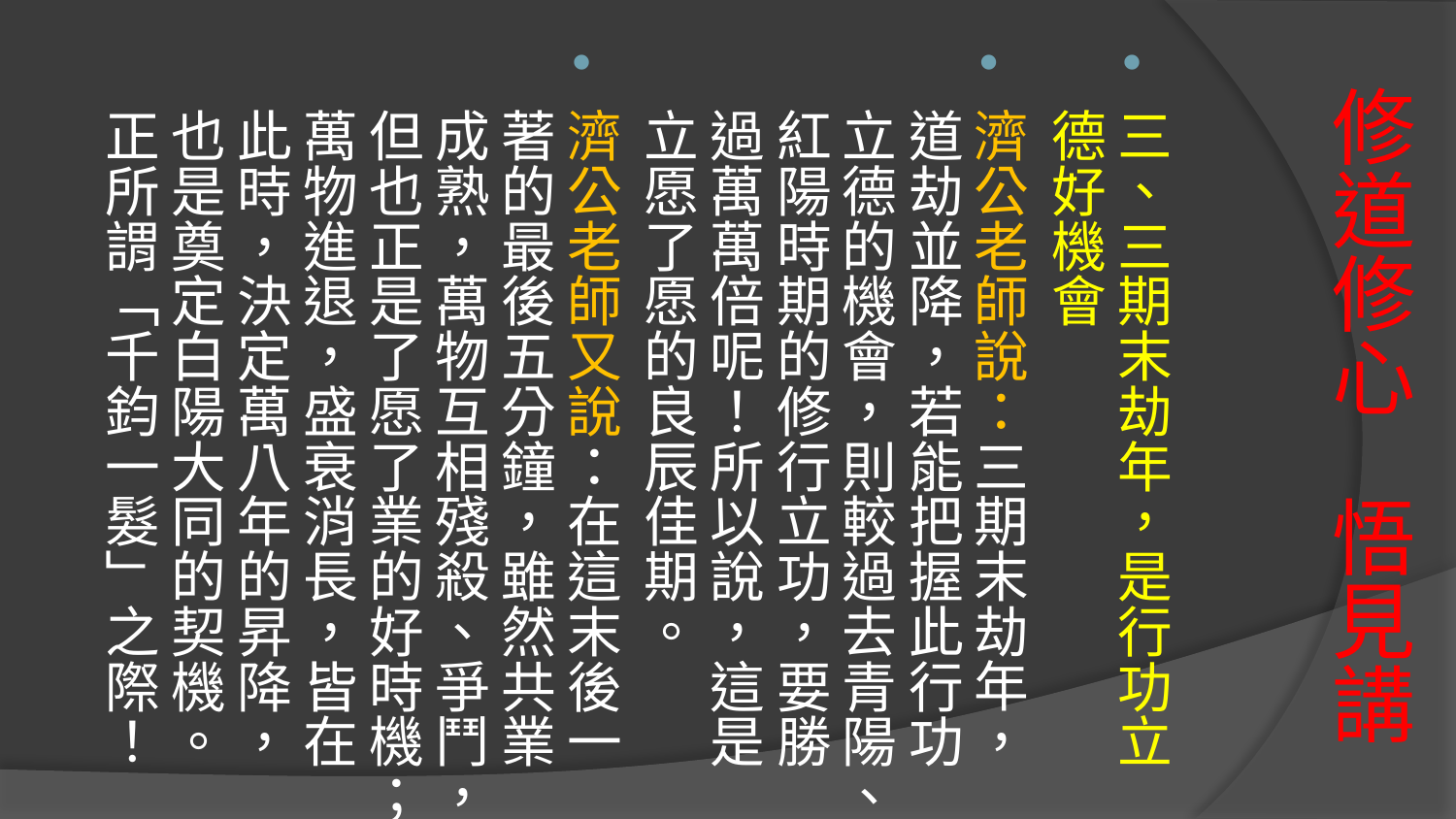

三、三期末劫年，是行功立德好機會
濟公老師說：三期末劫年，道劫並降，若能把握此行功立德的機會，則較過去青陽、紅陽時期的修行立功，要勝過萬萬倍呢！所以說，這是立愿了愿的良辰佳期。
濟公老師又說：在這末後一著的最後五分鐘，雖然共業成熟，萬物互相殘殺、爭鬥，但也正是了愿了業的好時機；萬物進退，盛衰消長，皆在此時，決定萬八年的昇降，也是奠定白陽大同的契機。正所謂「千鈞一髮」之際！
# 修道修心    悟見講